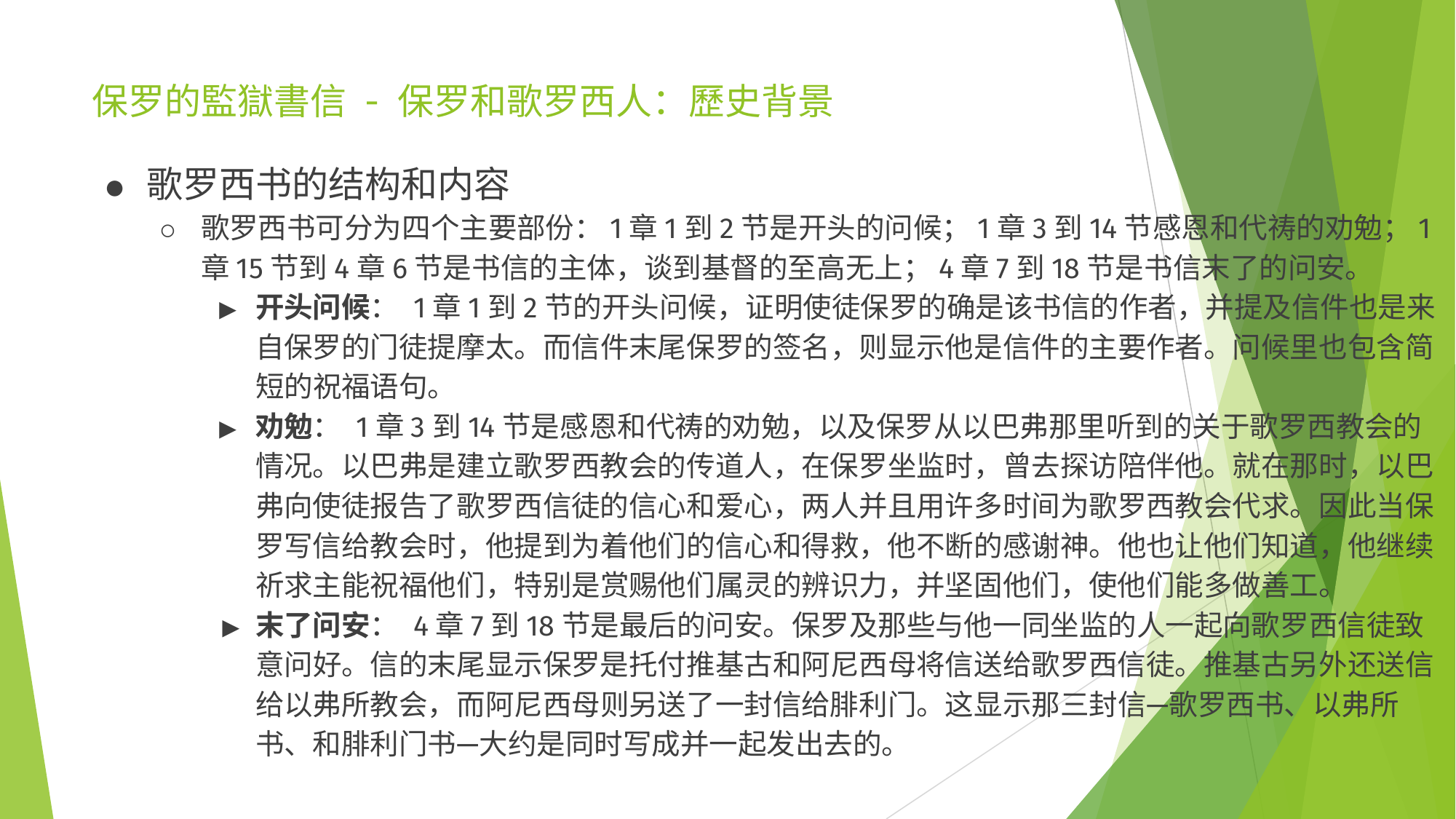

# 保罗的監獄書信 - 保罗和歌罗西人：歷史背景
歌罗西书的结构和内容
歌罗西书可分为四个主要部份：1章1到2节是开头的问候；1章3到14节感恩和代祷的劝勉；1章15节到4章6节是书信的主体，谈到基督的至高无上；4章7到18节是书信末了的问安。
开头问候： 1章1到2节的开头问候，证明使徒保罗的确是该书信的作者，并提及信件也是来自保罗的门徒提摩太。而信件末尾保罗的签名，则显示他是信件的主要作者。问候里也包含简短的祝福语句。
劝勉： 1章3到14节是感恩和代祷的劝勉，以及保罗从以巴弗那里听到的关于歌罗西教会的情况。以巴弗是建立歌罗西教会的传道人，在保罗坐监时，曾去探访陪伴他。就在那时，以巴弗向使徒报告了歌罗西信徒的信心和爱心，两人并且用许多时间为歌罗西教会代求。因此当保罗写信给教会时，他提到为着他们的信心和得救，他不断的感谢神。他也让他们知道，他继续祈求主能祝福他们，特别是赏赐他们属灵的辨识力，并坚固他们，使他们能多做善工。
末了问安： 4章7到18节是最后的问安。保罗及那些与他一同坐监的人一起向歌罗西信徒致意问好。信的末尾显示保罗是托付推基古和阿尼西母将信送给歌罗西信徒。推基古另外还送信给以弗所教会，而阿尼西母则另送了一封信给腓利门。这显示那三封信—歌罗西书、以弗所书、和腓利门书—大约是同时写成并一起发出去的。